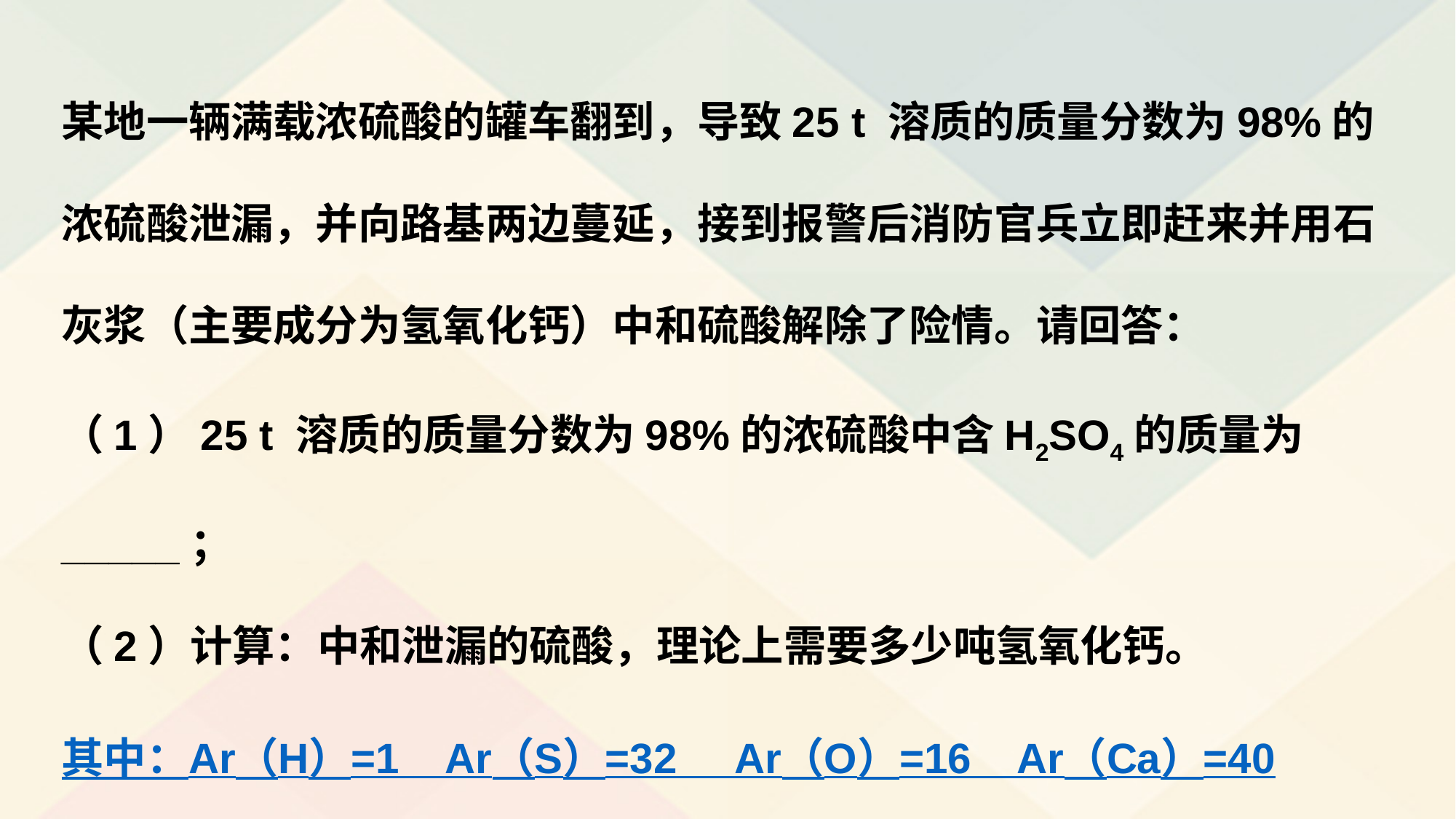

某地一辆满载浓硫酸的罐车翻到，导致25 t 溶质的质量分数为98%的浓硫酸泄漏，并向路基两边蔓延，接到报警后消防官兵立即赶来并用石灰浆（主要成分为氢氧化钙）中和硫酸解除了险情。请回答：
（1）25 t 溶质的质量分数为98%的浓硫酸中含H2SO4的质量为_____；
（2）计算：中和泄漏的硫酸，理论上需要多少吨氢氧化钙。
其中：Ar（H）=1    Ar（S）=32     Ar（O）=16    Ar（Ca）=40